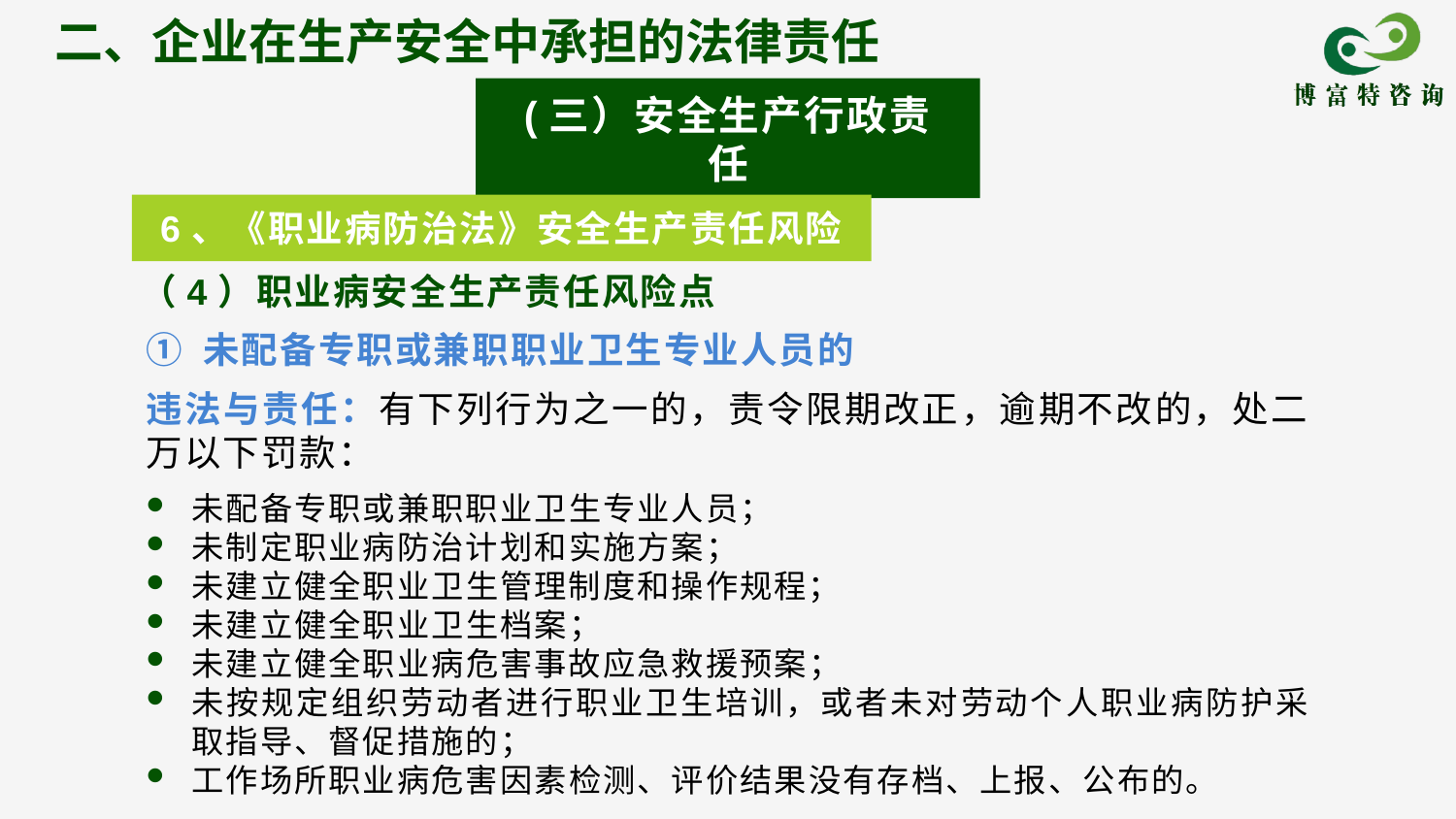

二、企业在生产安全中承担的法律责任
(三）安全生产行政责任
6、《职业病防治法》安全生产责任风险
（4）职业病安全生产责任风险点
① 未配备专职或兼职职业卫生专业人员的
违法与责任：有下列行为之一的，责令限期改正，逾期不改的，处二万以下罚款：
未配备专职或兼职职业卫生专业人员；
未制定职业病防治计划和实施方案；
未建立健全职业卫生管理制度和操作规程；
未建立健全职业卫生档案；
未建立健全职业病危害事故应急救援预案；
未按规定组织劳动者进行职业卫生培训，或者未对劳动个人职业病防护采取指导、督促措施的；
工作场所职业病危害因素检测、评价结果没有存档、上报、公布的。